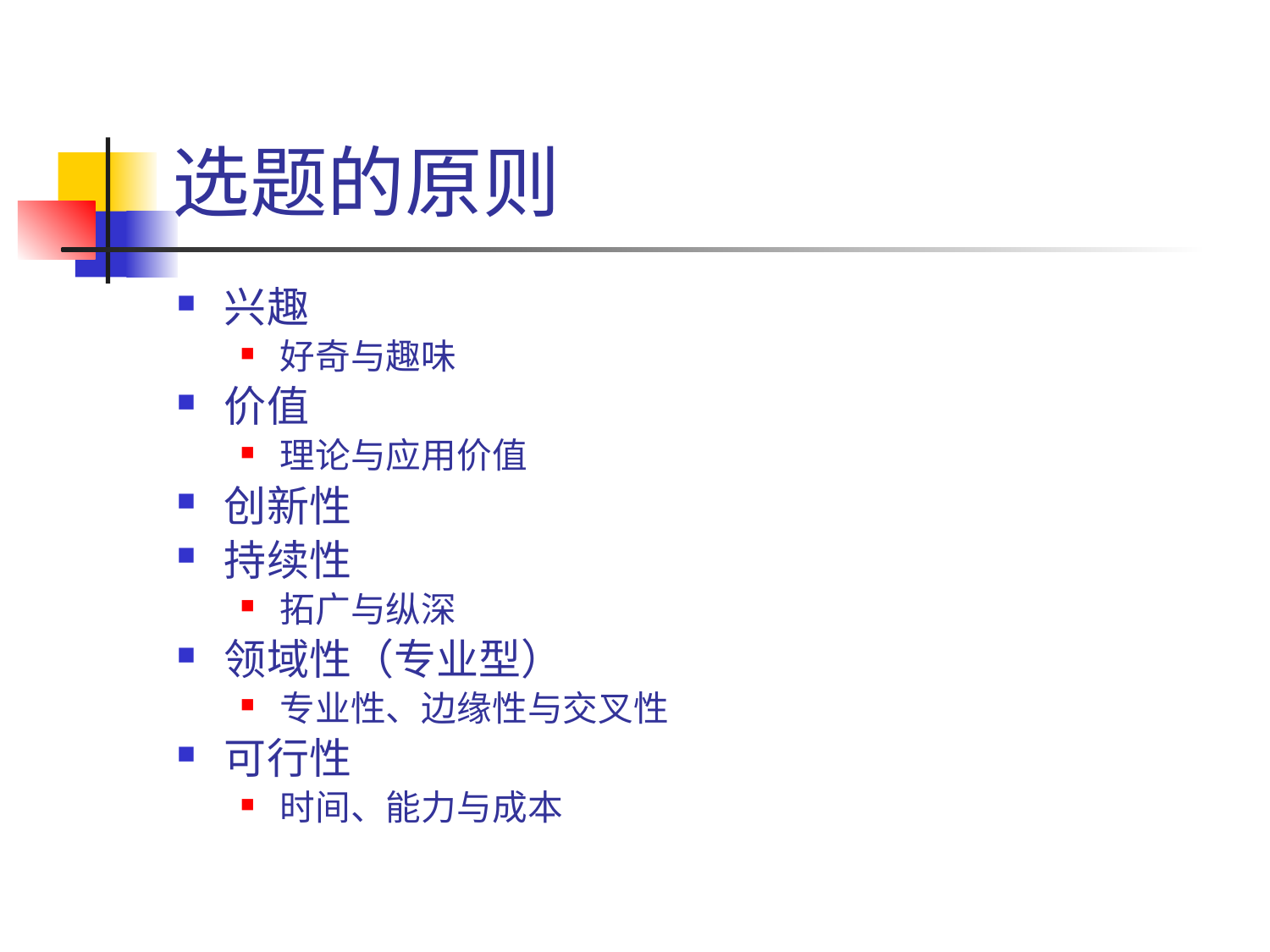

# 选题的原则
兴趣
好奇与趣味
价值
理论与应用价值
创新性
持续性
拓广与纵深
领域性（专业型）
专业性、边缘性与交叉性
可行性
时间、能力与成本